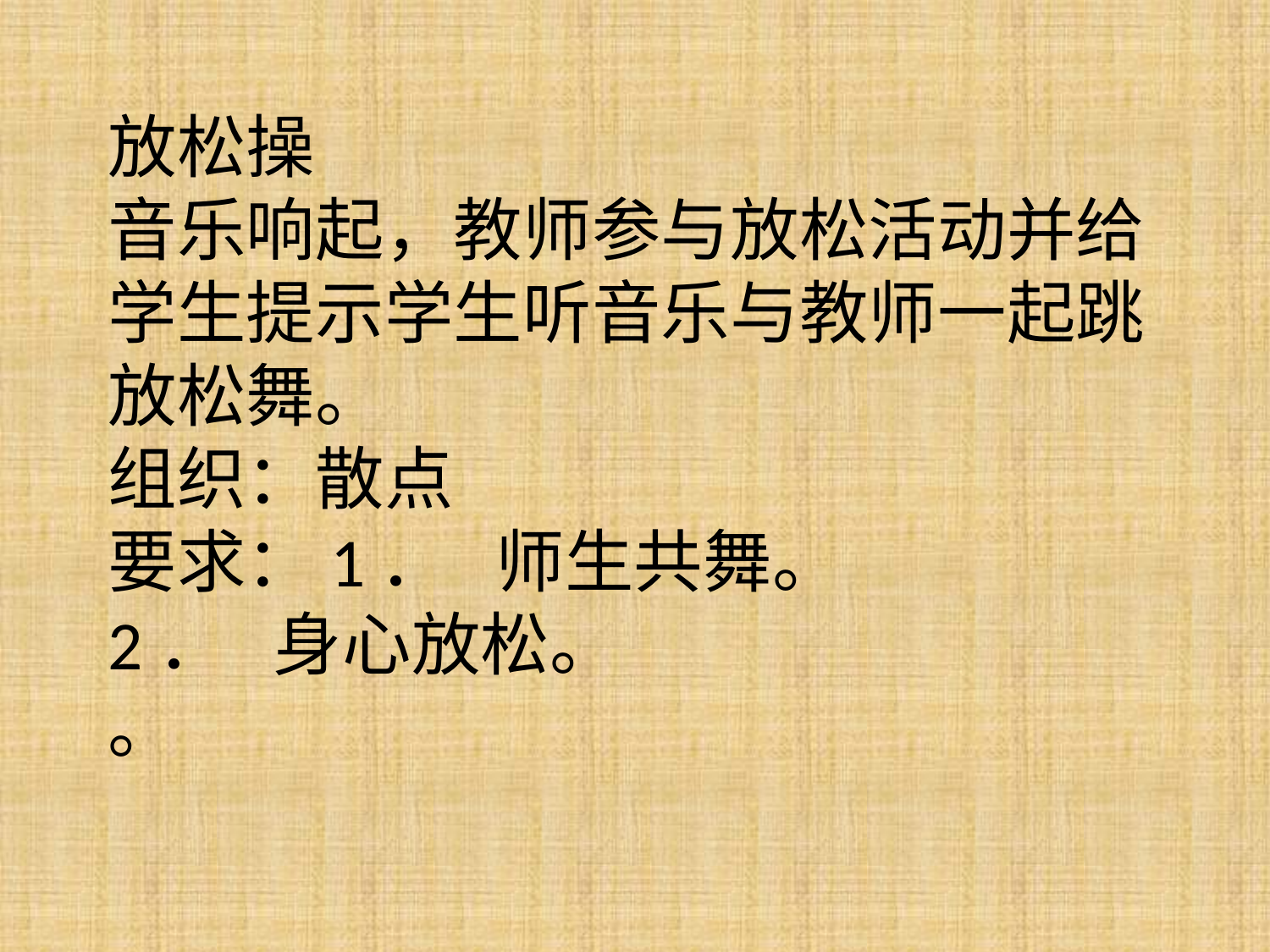

# 放松操 音乐响起，教师参与放松活动并给学生提示学生听音乐与教师一起跳放松舞。 组织：散点 要求：1．   师生共舞。 2．   身心放松。 。